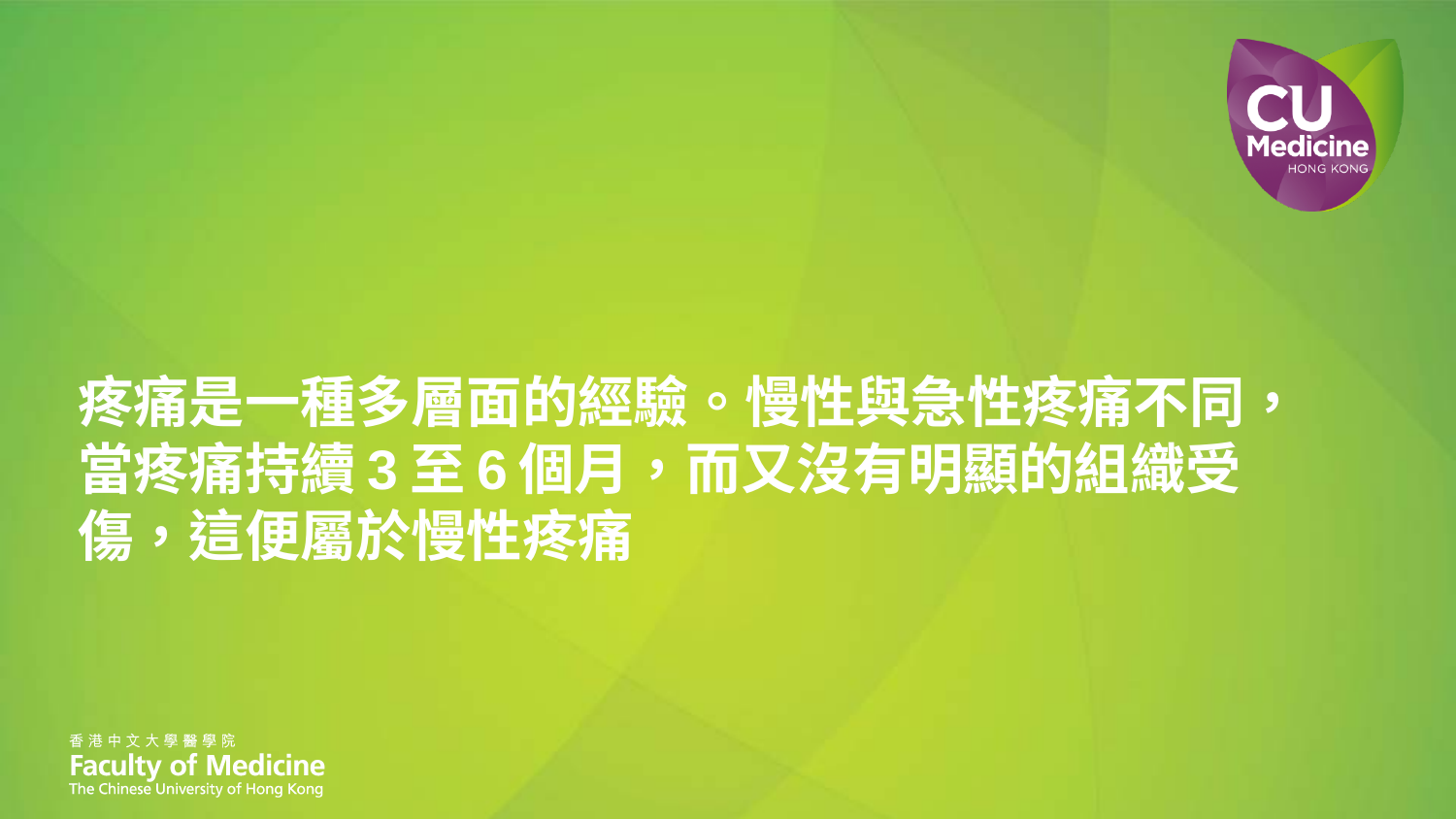

# 疼痛是一種多層面的經驗。慢性與急性疼痛不同，當疼痛持續3至6個月，而又沒有明顯的組織受傷，這便屬於慢性疼痛